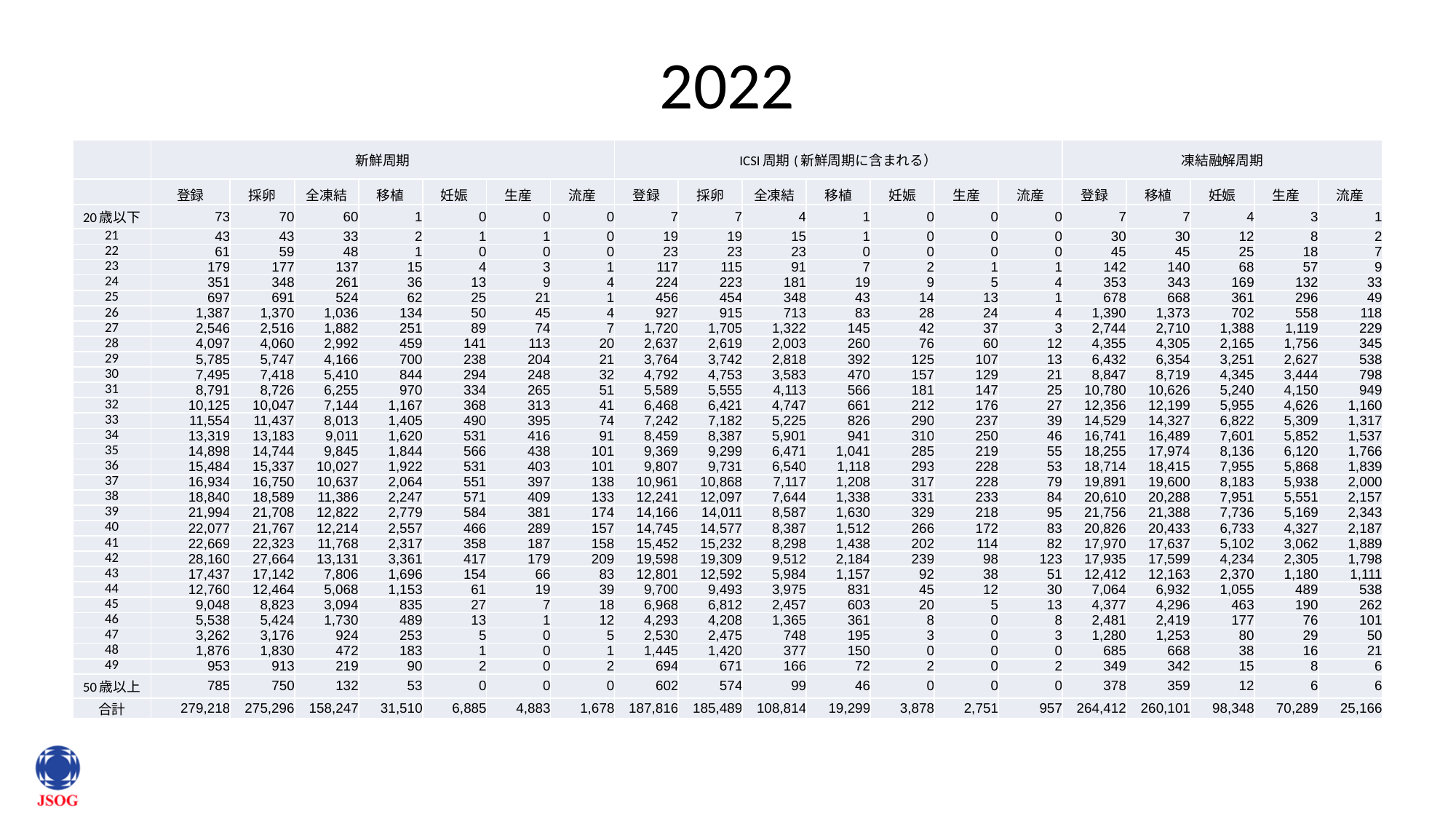

# 2022
|  | 新鮮周期 |  |  |  |  |  |  | ICSI周期(新鮮周期に含まれる） |  |  |  |  |  |  | 凍結融解周期 |  |  |  |  |
| --- | --- | --- | --- | --- | --- | --- | --- | --- | --- | --- | --- | --- | --- | --- | --- | --- | --- | --- | --- |
|  | 登録 | 採卵 | 全凍結 | 移植 | 妊娠 | 生産 | 流産 | 登録 | 採卵 | 全凍結 | 移植 | 妊娠 | 生産 | 流産 | 登録 | 移植 | 妊娠 | 生産 | 流産 |
| 20歳以下 | 73 | 70 | 60 | 1 | 0 | 0 | 0 | 7 | 7 | 4 | 1 | 0 | 0 | 0 | 7 | 7 | 4 | 3 | 1 |
| 21 | 43 | 43 | 33 | 2 | 1 | 1 | 0 | 19 | 19 | 15 | 1 | 0 | 0 | 0 | 30 | 30 | 12 | 8 | 2 |
| 22 | 61 | 59 | 48 | 1 | 0 | 0 | 0 | 23 | 23 | 23 | 0 | 0 | 0 | 0 | 45 | 45 | 25 | 18 | 7 |
| 23 | 179 | 177 | 137 | 15 | 4 | 3 | 1 | 117 | 115 | 91 | 7 | 2 | 1 | 1 | 142 | 140 | 68 | 57 | 9 |
| 24 | 351 | 348 | 261 | 36 | 13 | 9 | 4 | 224 | 223 | 181 | 19 | 9 | 5 | 4 | 353 | 343 | 169 | 132 | 33 |
| 25 | 697 | 691 | 524 | 62 | 25 | 21 | 1 | 456 | 454 | 348 | 43 | 14 | 13 | 1 | 678 | 668 | 361 | 296 | 49 |
| 26 | 1,387 | 1,370 | 1,036 | 134 | 50 | 45 | 4 | 927 | 915 | 713 | 83 | 28 | 24 | 4 | 1,390 | 1,373 | 702 | 558 | 118 |
| 27 | 2,546 | 2,516 | 1,882 | 251 | 89 | 74 | 7 | 1,720 | 1,705 | 1,322 | 145 | 42 | 37 | 3 | 2,744 | 2,710 | 1,388 | 1,119 | 229 |
| 28 | 4,097 | 4,060 | 2,992 | 459 | 141 | 113 | 20 | 2,637 | 2,619 | 2,003 | 260 | 76 | 60 | 12 | 4,355 | 4,305 | 2,165 | 1,756 | 345 |
| 29 | 5,785 | 5,747 | 4,166 | 700 | 238 | 204 | 21 | 3,764 | 3,742 | 2,818 | 392 | 125 | 107 | 13 | 6,432 | 6,354 | 3,251 | 2,627 | 538 |
| 30 | 7,495 | 7,418 | 5,410 | 844 | 294 | 248 | 32 | 4,792 | 4,753 | 3,583 | 470 | 157 | 129 | 21 | 8,847 | 8,719 | 4,345 | 3,444 | 798 |
| 31 | 8,791 | 8,726 | 6,255 | 970 | 334 | 265 | 51 | 5,589 | 5,555 | 4,113 | 566 | 181 | 147 | 25 | 10,780 | 10,626 | 5,240 | 4,150 | 949 |
| 32 | 10,125 | 10,047 | 7,144 | 1,167 | 368 | 313 | 41 | 6,468 | 6,421 | 4,747 | 661 | 212 | 176 | 27 | 12,356 | 12,199 | 5,955 | 4,626 | 1,160 |
| 33 | 11,554 | 11,437 | 8,013 | 1,405 | 490 | 395 | 74 | 7,242 | 7,182 | 5,225 | 826 | 290 | 237 | 39 | 14,529 | 14,327 | 6,822 | 5,309 | 1,317 |
| 34 | 13,319 | 13,183 | 9,011 | 1,620 | 531 | 416 | 91 | 8,459 | 8,387 | 5,901 | 941 | 310 | 250 | 46 | 16,741 | 16,489 | 7,601 | 5,852 | 1,537 |
| 35 | 14,898 | 14,744 | 9,845 | 1,844 | 566 | 438 | 101 | 9,369 | 9,299 | 6,471 | 1,041 | 285 | 219 | 55 | 18,255 | 17,974 | 8,136 | 6,120 | 1,766 |
| 36 | 15,484 | 15,337 | 10,027 | 1,922 | 531 | 403 | 101 | 9,807 | 9,731 | 6,540 | 1,118 | 293 | 228 | 53 | 18,714 | 18,415 | 7,955 | 5,868 | 1,839 |
| 37 | 16,934 | 16,750 | 10,637 | 2,064 | 551 | 397 | 138 | 10,961 | 10,868 | 7,117 | 1,208 | 317 | 228 | 79 | 19,891 | 19,600 | 8,183 | 5,938 | 2,000 |
| 38 | 18,840 | 18,589 | 11,386 | 2,247 | 571 | 409 | 133 | 12,241 | 12,097 | 7,644 | 1,338 | 331 | 233 | 84 | 20,610 | 20,288 | 7,951 | 5,551 | 2,157 |
| 39 | 21,994 | 21,708 | 12,822 | 2,779 | 584 | 381 | 174 | 14,166 | 14,011 | 8,587 | 1,630 | 329 | 218 | 95 | 21,756 | 21,388 | 7,736 | 5,169 | 2,343 |
| 40 | 22,077 | 21,767 | 12,214 | 2,557 | 466 | 289 | 157 | 14,745 | 14,577 | 8,387 | 1,512 | 266 | 172 | 83 | 20,826 | 20,433 | 6,733 | 4,327 | 2,187 |
| 41 | 22,669 | 22,323 | 11,768 | 2,317 | 358 | 187 | 158 | 15,452 | 15,232 | 8,298 | 1,438 | 202 | 114 | 82 | 17,970 | 17,637 | 5,102 | 3,062 | 1,889 |
| 42 | 28,160 | 27,664 | 13,131 | 3,361 | 417 | 179 | 209 | 19,598 | 19,309 | 9,512 | 2,184 | 239 | 98 | 123 | 17,935 | 17,599 | 4,234 | 2,305 | 1,798 |
| 43 | 17,437 | 17,142 | 7,806 | 1,696 | 154 | 66 | 83 | 12,801 | 12,592 | 5,984 | 1,157 | 92 | 38 | 51 | 12,412 | 12,163 | 2,370 | 1,180 | 1,111 |
| 44 | 12,760 | 12,464 | 5,068 | 1,153 | 61 | 19 | 39 | 9,700 | 9,493 | 3,975 | 831 | 45 | 12 | 30 | 7,064 | 6,932 | 1,055 | 489 | 538 |
| 45 | 9,048 | 8,823 | 3,094 | 835 | 27 | 7 | 18 | 6,968 | 6,812 | 2,457 | 603 | 20 | 5 | 13 | 4,377 | 4,296 | 463 | 190 | 262 |
| 46 | 5,538 | 5,424 | 1,730 | 489 | 13 | 1 | 12 | 4,293 | 4,208 | 1,365 | 361 | 8 | 0 | 8 | 2,481 | 2,419 | 177 | 76 | 101 |
| 47 | 3,262 | 3,176 | 924 | 253 | 5 | 0 | 5 | 2,530 | 2,475 | 748 | 195 | 3 | 0 | 3 | 1,280 | 1,253 | 80 | 29 | 50 |
| 48 | 1,876 | 1,830 | 472 | 183 | 1 | 0 | 1 | 1,445 | 1,420 | 377 | 150 | 0 | 0 | 0 | 685 | 668 | 38 | 16 | 21 |
| 49 | 953 | 913 | 219 | 90 | 2 | 0 | 2 | 694 | 671 | 166 | 72 | 2 | 0 | 2 | 349 | 342 | 15 | 8 | 6 |
| 50歳以上 | 785 | 750 | 132 | 53 | 0 | 0 | 0 | 602 | 574 | 99 | 46 | 0 | 0 | 0 | 378 | 359 | 12 | 6 | 6 |
| 合計 | 279,218 | 275,296 | 158,247 | 31,510 | 6,885 | 4,883 | 1,678 | 187,816 | 185,489 | 108,814 | 19,299 | 3,878 | 2,751 | 957 | 264,412 | 260,101 | 98,348 | 70,289 | 25,166 |